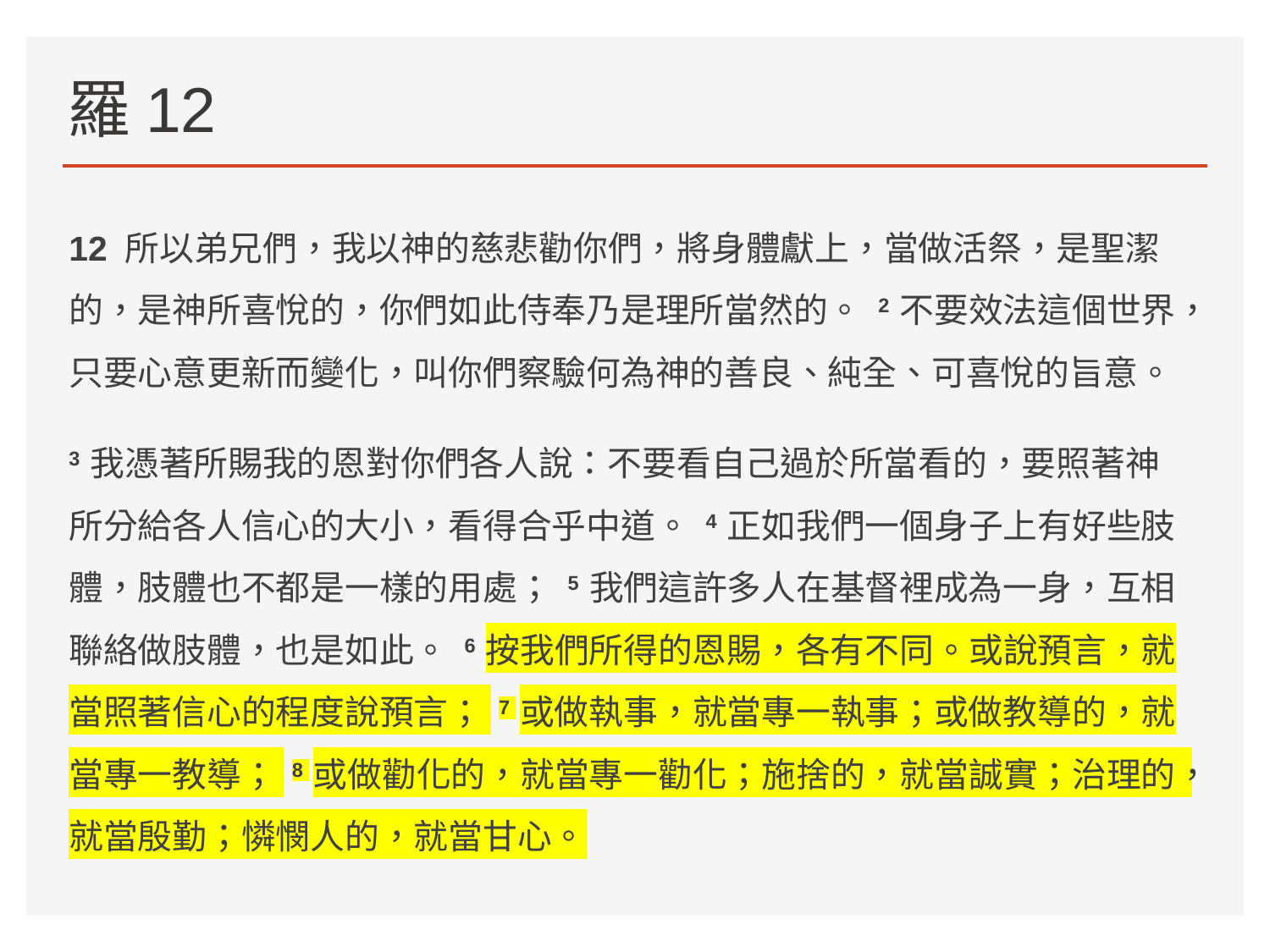

# 羅12
12 所以弟兄們，我以神的慈悲勸你們，將身體獻上，當做活祭，是聖潔的，是神所喜悅的，你們如此侍奉乃是理所當然的。 2 不要效法這個世界，只要心意更新而變化，叫你們察驗何為神的善良、純全、可喜悅的旨意。
3 我憑著所賜我的恩對你們各人說：不要看自己過於所當看的，要照著神所分給各人信心的大小，看得合乎中道。 4 正如我們一個身子上有好些肢體，肢體也不都是一樣的用處； 5 我們這許多人在基督裡成為一身，互相聯絡做肢體，也是如此。 6 按我們所得的恩賜，各有不同。或說預言，就當照著信心的程度說預言； 7 或做執事，就當專一執事；或做教導的，就當專一教導； 8 或做勸化的，就當專一勸化；施捨的，就當誠實；治理的，就當殷勤；憐憫人的，就當甘心。